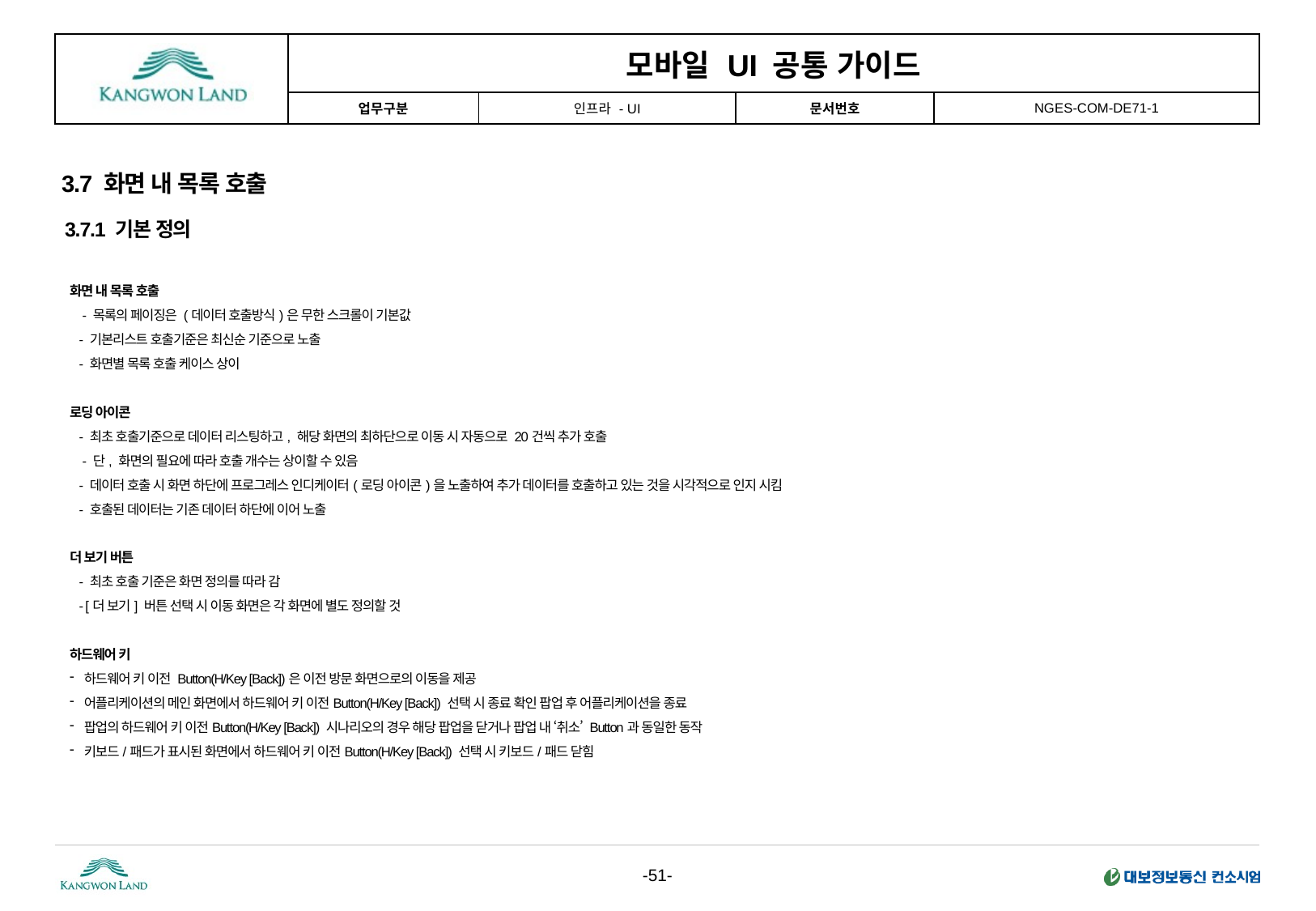

3.7 화면 내 목록 호출
3.7.1 기본 정의
화면 내 목록 호출
   - 목록의 페이징은 (데이터 호출방식)은 무한 스크롤이 기본값
   - 기본리스트 호출기준은 최신순 기준으로 노출
   - 화면별 목록 호출 케이스 상이

로딩 아이콘
   - 최초 호출기준으로 데이터 리스팅하고, 해당 화면의 최하단으로 이동 시 자동으로 20건씩 추가 호출
   - 단, 화면의 필요에 따라 호출 개수는 상이할 수 있음
   - 데이터 호출 시 화면 하단에 프로그레스 인디케이터(로딩 아이콘)을 노출하여 추가 데이터를 호출하고 있는 것을 시각적으로 인지 시킴
   - 호출된 데이터는 기존 데이터 하단에 이어 노출

더 보기 버튼
   - 최초 호출 기준은 화면 정의를 따라 감
   - [더 보기] 버튼 선택 시 이동 화면은 각 화면에 별도 정의할 것

하드웨어 키
하드웨어 키 이전 Button(H/Key [Back])은 이전 방문 화면으로의 이동을 제공
어플리케이션의 메인 화면에서 하드웨어 키 이전Button(H/Key [Back]) 선택 시 종료 확인 팝업 후 어플리케이션을 종료
팝업의 하드웨어 키 이전Button(H/Key [Back]) 시나리오의 경우 해당 팝업을 닫거나 팝업 내 ‘취소’ Button과 동일한 동작
키보드/패드가 표시된 화면에서 하드웨어 키 이전Button(H/Key [Back]) 선택 시 키보드/패드 닫힘